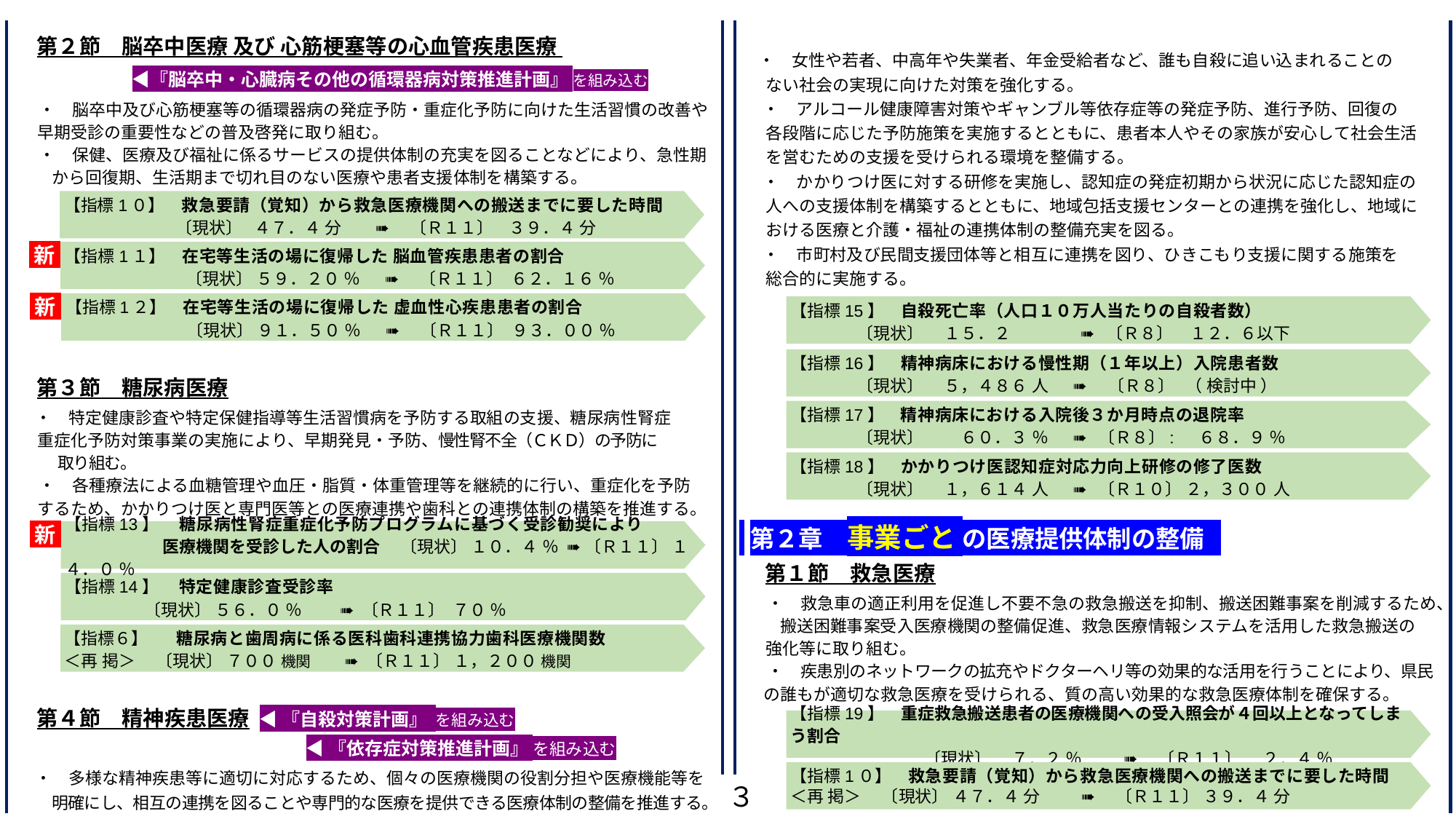

・　女性や若者、中高年や失業者、年金受給者など、誰も自殺に追い込まれることの
      ない社会の実現に向けた対策を強化する。
　  ・　アルコール健康障害対策やギャンブル等依存症等の発症予防、進行予防、回復の
      各段階に応じた予防施策を実施するとともに、患者本人やその家族が安心して社会生活
      を営むための支援を受けられる環境を整備する。
　  ・　かかりつけ医に対する研修を実施し、認知症の発症初期から状況に応じた認知症の
      人への支援体制を構築するとともに、地域包括支援センターとの連携を強化し、地域に
      おける医療と介護・福祉の連携体制の整備充実を図る。
　  ・　市町村及び民間支援団体等と相互に連携を図り、ひきこもり支援に関する施策を
      総合的に実施する。

 第２章　事業ごと の医療提供体制の整備
　 第１節　救急医療
  　・　救急車の適正利用を促進し不要不急の救急搬送を抑制、搬送困難事案を削減するため、
　  　搬送困難事案受入医療機関の整備促進、救急医療情報システムを活用した救急搬送の
      強化等に取り組む。
  　・　疾患別のネットワークの拡充やドクターヘリ等の効果的な活用を行うことにより、県民
      の誰もが適切な救急医療を受けられる、質の高い効果的な救急医療体制を確保する。

　 第２節　脳卒中医療 及び 心筋梗塞等の心血管疾患医療
　　　 　 ◀『脳卒中・心臓病その他の循環器病対策推進計画』 を組み込む
  　・　脳卒中及び心筋梗塞等の循環器病の発症予防・重症化予防に向けた生活習慣の改善や
      早期受診の重要性などの普及啓発に取り組む。
  　・　保健、医療及び福祉に係るサービスの提供体制の充実を図ることなどにより、急性期
　  　から回復期、生活期まで切れ目のない医療や患者支援体制を構築する。

　 第３節　糖尿病医療
　  ・　特定健康診査や特定保健指導等生活習慣病を予防する取組の支援、糖尿病性腎症
      重症化予防対策事業の実施により、早期発見・予防、慢性腎不全（ＣＫＤ）の予防に
　　　取り組む。
  　・　各種療法による血糖管理や血圧・脂質・体重管理等を継続的に行い、重症化を予防
      するため、かかりつけ医と専門医等との医療連携や歯科との連携体制の構築を推進する。

　 第４節　精神疾患医療  ◀ 『自殺対策計画』  を組み込む
                 　　　  　　　　　　　　   ◀ 『依存症対策推進計画』 を組み込む
　  ・　多様な精神疾患等に適切に対応するため、個々の医療機関の役割分担や医療機能等を
　　  明確にし、相互の連携を図ることや専門的な医療を提供できる医療体制の整備を推進する。

【指標1０】　救急要請（覚知）から救急医療機関への搬送までに要した時間
　　　　　 　  〔現状〕   ４７．４ 分　　➠ 　〔Ｒ１１〕    ３９．４ 分
新
【指標1１】　在宅等生活の場に復帰した 脳血管疾患患者の割合
　　　　　　 　〔現状〕 ５９．２０ ％　  ➠ 　〔Ｒ１１〕  ６２．１６ ％
新
【指標1２】　在宅等生活の場に復帰した 虚血性心疾患患者の割合
　　　　　　　 〔現状〕 ９１．５０ ％　  ➠ 　〔Ｒ１１〕  ９３．００ ％
【指標15】　自殺死亡率（人口１０万人当たりの自殺者数）
　             〔現状〕 　１５．２　　　     ➠   〔Ｒ８〕　１２．６以下
【指標16】　精神病床における慢性期（１年以上）入院患者数
　             〔現状〕 　５，４８６ 人 　 ➠　 〔Ｒ８〕   （ 検討中 ）
【指標17】　精神病床における入院後３か月時点の退院率
　             〔現状〕 　　６０．３ ％　  ➠   〔Ｒ８〕:　 ６８．９ ％
【指標18】　かかりつけ医認知症対応力向上研修の修了医数
　             〔現状〕 　１，６１４ 人　  ➠   〔Ｒ１０〕 ２，３００ 人
新
【指標13】　 糖尿病性腎症重症化予防プログラムに基づく受診勧奨により
　　　     　   医療機関を受診した人の割合　 〔現状〕 １０．４ ％  ➠ 〔Ｒ１１〕 １４．０ ％
【指標14】　 特定健康診査受診率
　           　 〔現状〕 ５６．０ ％　　 ➠  〔Ｒ１１〕  ７０ ％
【指標６】   　糖尿病と歯周病に係る医科歯科連携協力歯科医療機関数
＜再 掲＞ 　〔現状〕 ７００ 機関　　➠  〔Ｒ１１〕 １，２００ 機関
【指標19】　重症救急搬送患者の医療機関への受入照会が４回以上となってしまう割合
　　　　　　　　〔現状〕　 ７．２ ％　　  ➠ 　〔Ｒ１１〕　 ２．４ ％
【指標1０】　救急要請（覚知）から救急医療機関への搬送までに要した時間
＜再 掲＞　 〔現状〕 ４７．４ 分　　  ➠ 　〔Ｒ１１〕 ３９．４ 分
３